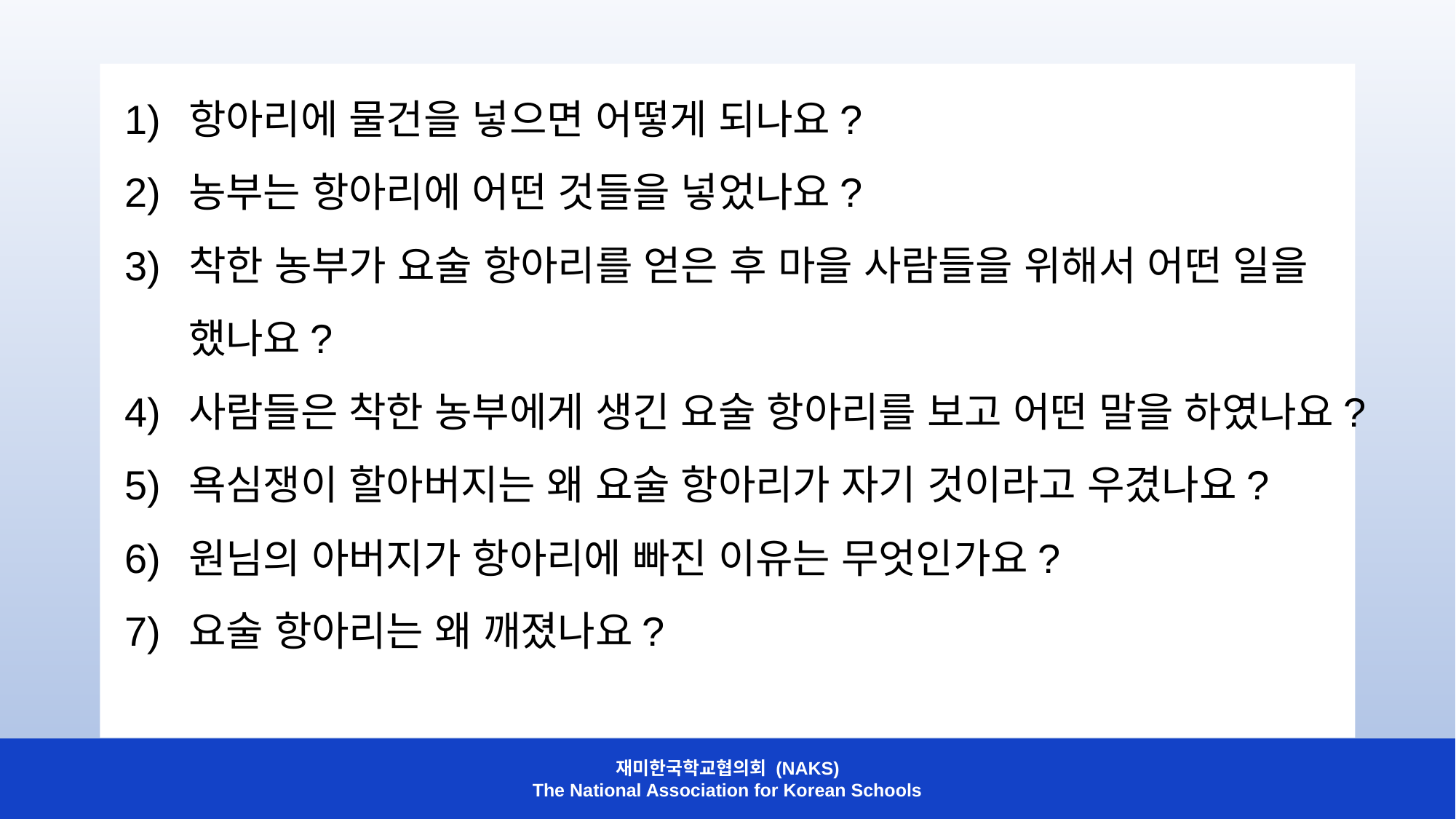

항아리에 물건을 넣으면 어떻게 되나요?
농부는 항아리에 어떤 것들을 넣었나요?
착한 농부가 요술 항아리를 얻은 후 마을 사람들을 위해서 어떤 일을 했나요?
사람들은 착한 농부에게 생긴 요술 항아리를 보고 어떤 말을 하였나요?
욕심쟁이 할아버지는 왜 요술 항아리가 자기 것이라고 우겼나요?
원님의 아버지가 항아리에 빠진 이유는 무엇인가요?
요술 항아리는 왜 깨졌나요?

재미한국학교협의회 (NAKS)
The National Association for Korean Schools